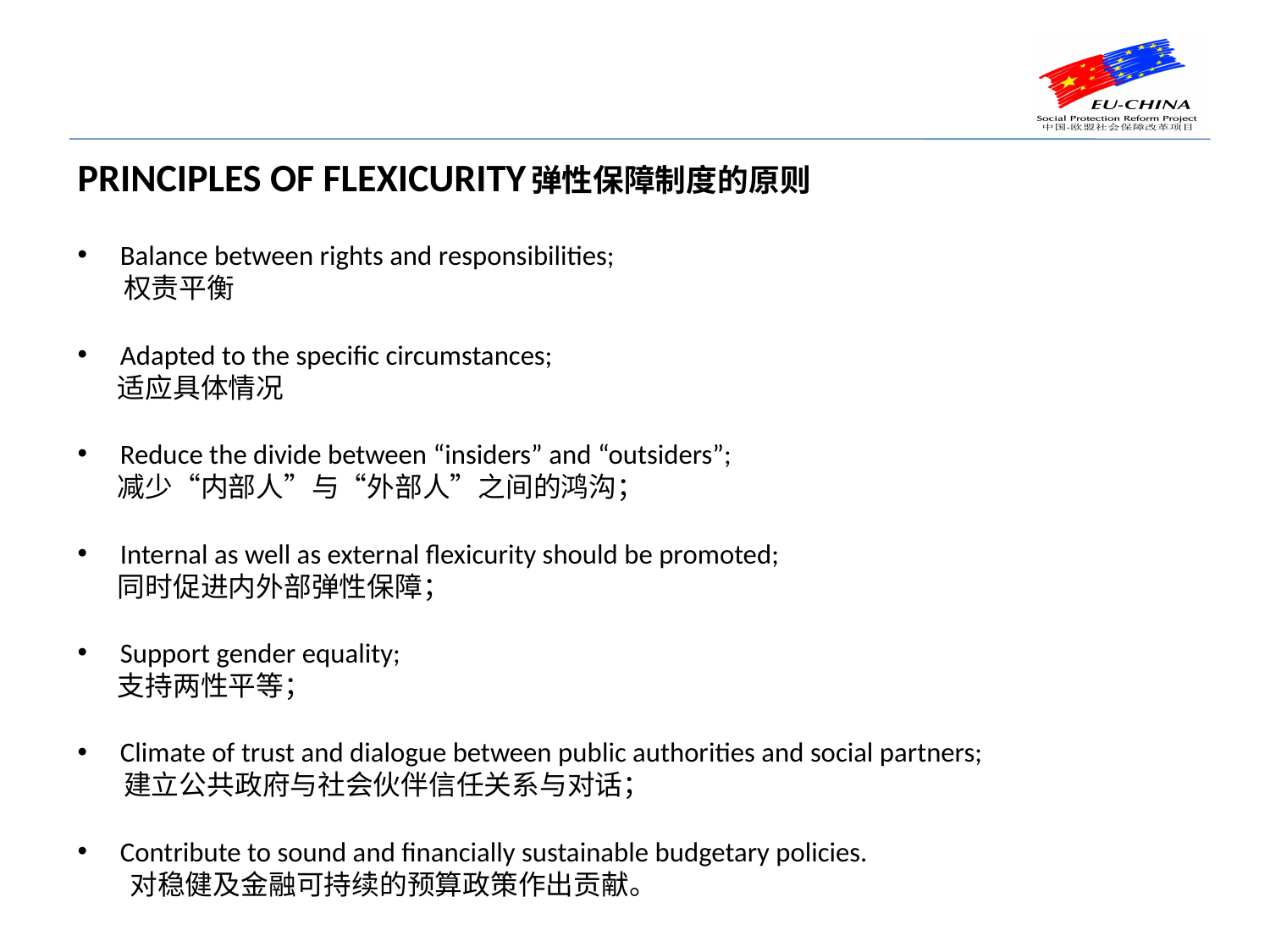

Principles of flexicurity弹性保障制度的原则

Balance between rights and responsibilities;
       权责平衡

Adapted to the specific circumstances;
      适应具体情况

Reduce the divide between “insiders” and “outsiders”;
      减少“内部人”与“外部人”之间的鸿沟；

Internal as well as external flexicurity should be promoted;
      同时促进内外部弹性保障；

Support gender equality;
      支持两性平等；

Climate of trust and dialogue between public authorities and social partners;
       建立公共政府与社会伙伴信任关系与对话；

Contribute to sound and financially sustainable budgetary policies.
        对稳健及金融可持续的预算政策作出贡献。